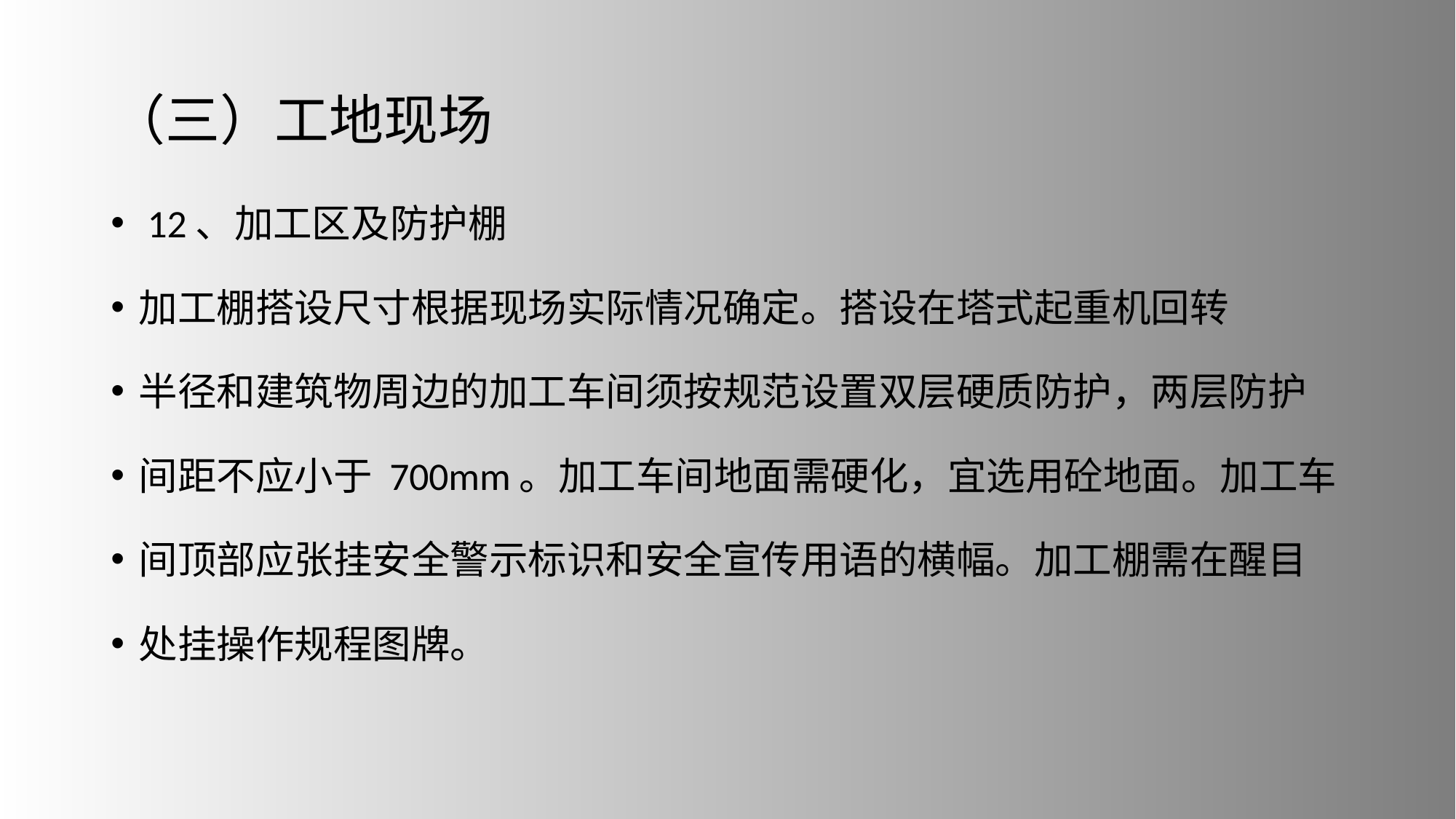

# （三）工地现场
 12、加工区及防护棚
加工棚搭设尺寸根据现场实际情况确定。搭设在塔式起重机回转
半径和建筑物周边的加工车间须按规范设置双层硬质防护，两层防护
间距不应小于 700mm。加工车间地面需硬化，宜选用砼地面。加工车
间顶部应张挂安全警示标识和安全宣传用语的横幅。加工棚需在醒目
处挂操作规程图牌。